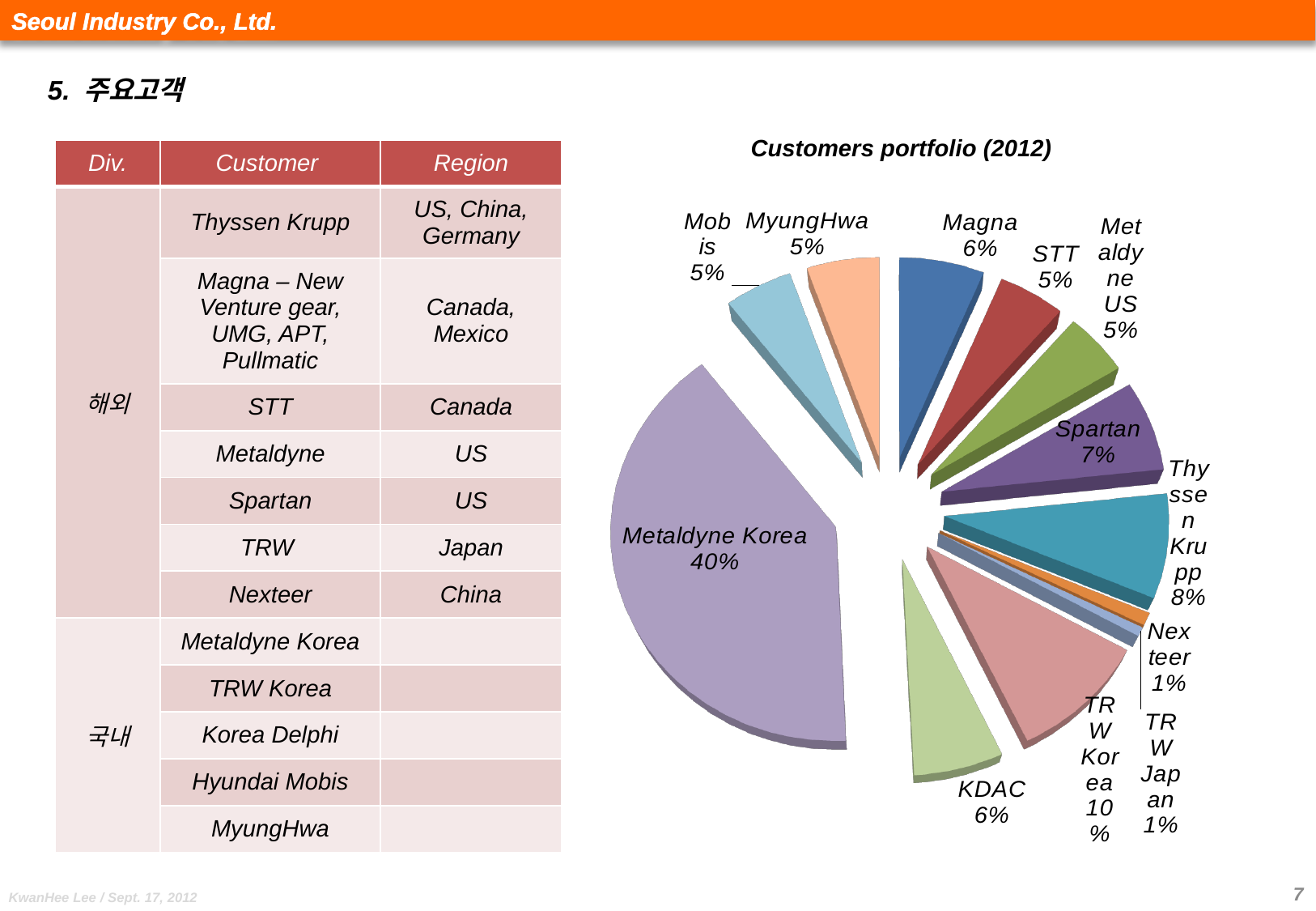

5. 주요고객
Customers portfolio (2012)
| Div. | Customer | Region |
| --- | --- | --- |
| 해외 | Thyssen Krupp | US, China, Germany |
|  | Magna – New Venture gear, UMG, APT, Pullmatic | Canada, Mexico |
|  | STT | Canada |
|  | Metaldyne | US |
|  | Spartan | US |
|  | TRW | Japan |
|  | Nexteer | China |
| 국내 | Metaldyne Korea |  |
|  | TRW Korea |  |
|  | Korea Delphi |  |
|  | Hyundai Mobis |  |
|  | MyungHwa |  |

[unsupported chart]

7